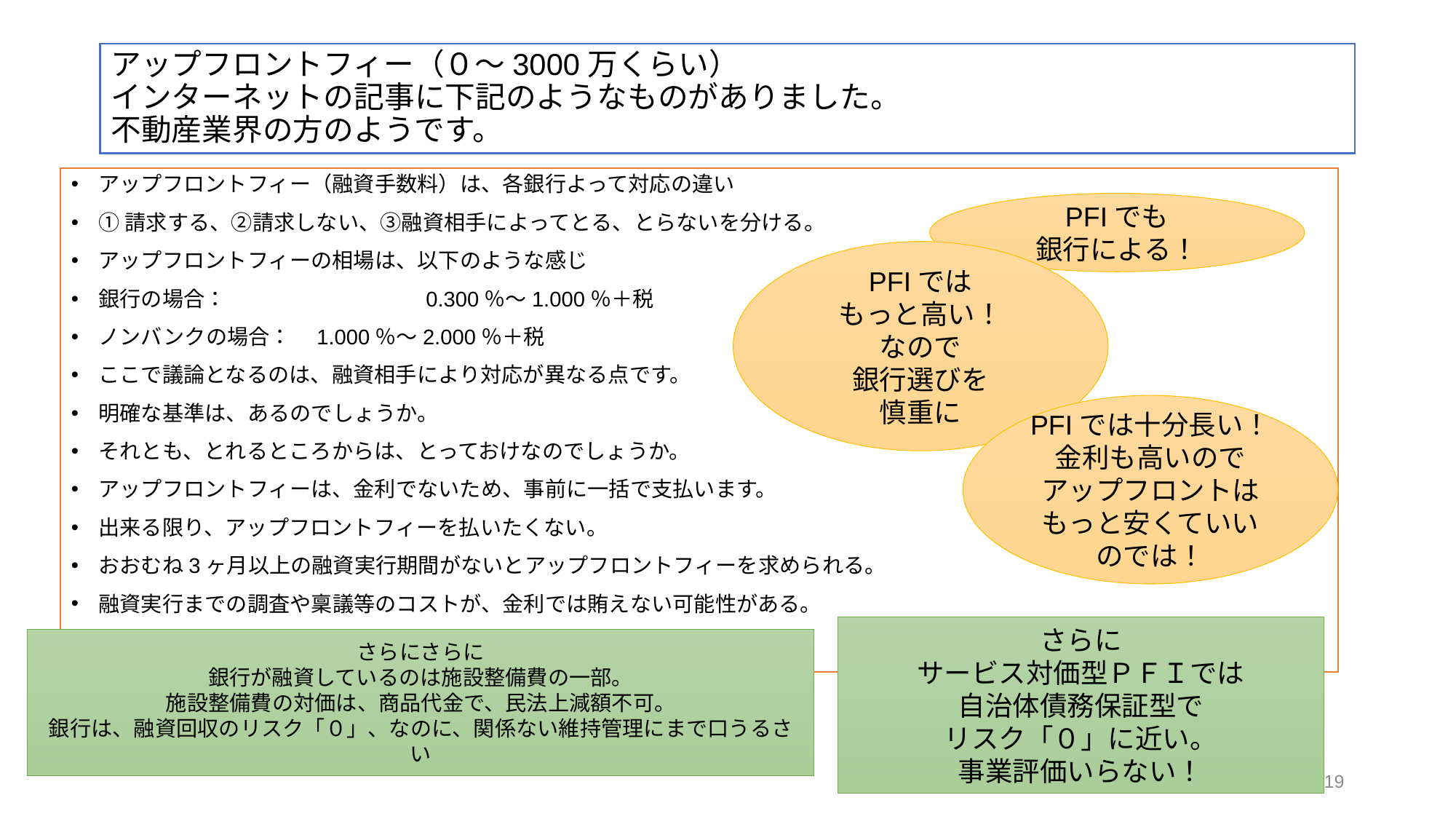

# アップフロントフィー（０～3000万くらい） インターネットの記事に下記のようなものがありました。 不動産業界の方のようです。
アップフロントフィー（融資手数料）は、各銀行よって対応の違い
①請求する、➁請求しない、③融資相手によってとる、とらないを分ける。
アップフロントフィーの相場は、以下のような感じ
銀行の場合：		0.300％～1.000％＋税
ノンバンクの場合：	1.000％～2.000％＋税
ここで議論となるのは、融資相手により対応が異なる点です。
明確な基準は、あるのでしょうか。
それとも、とれるところからは、とっておけなのでしょうか。
アップフロントフィーは、金利でないため、事前に一括で支払います。
出来る限り、アップフロントフィーを払いたくない。
おおむね3ヶ月以上の融資実行期間がないとアップフロントフィーを求められる。
融資実行までの調査や稟議等のコストが、金利では賄えない可能性がある。
PFIでも
銀行による！
PFIでは
もっと高い！
なので
銀行選びを
慎重に
PFIでは十分長い！
金利も高いので
アップフロントは
もっと安くていいのでは！
さらに
サービス対価型ＰＦＩでは
自治体債務保証型で
リスク「０」に近い。
事業評価いらない！
さらにさらに
銀行が融資しているのは施設整備費の一部。
施設整備費の対価は、商品代金で、民法上減額不可。
銀行は、融資回収のリスク「０」、なのに、関係ない維持管理にまで口うるさい
19